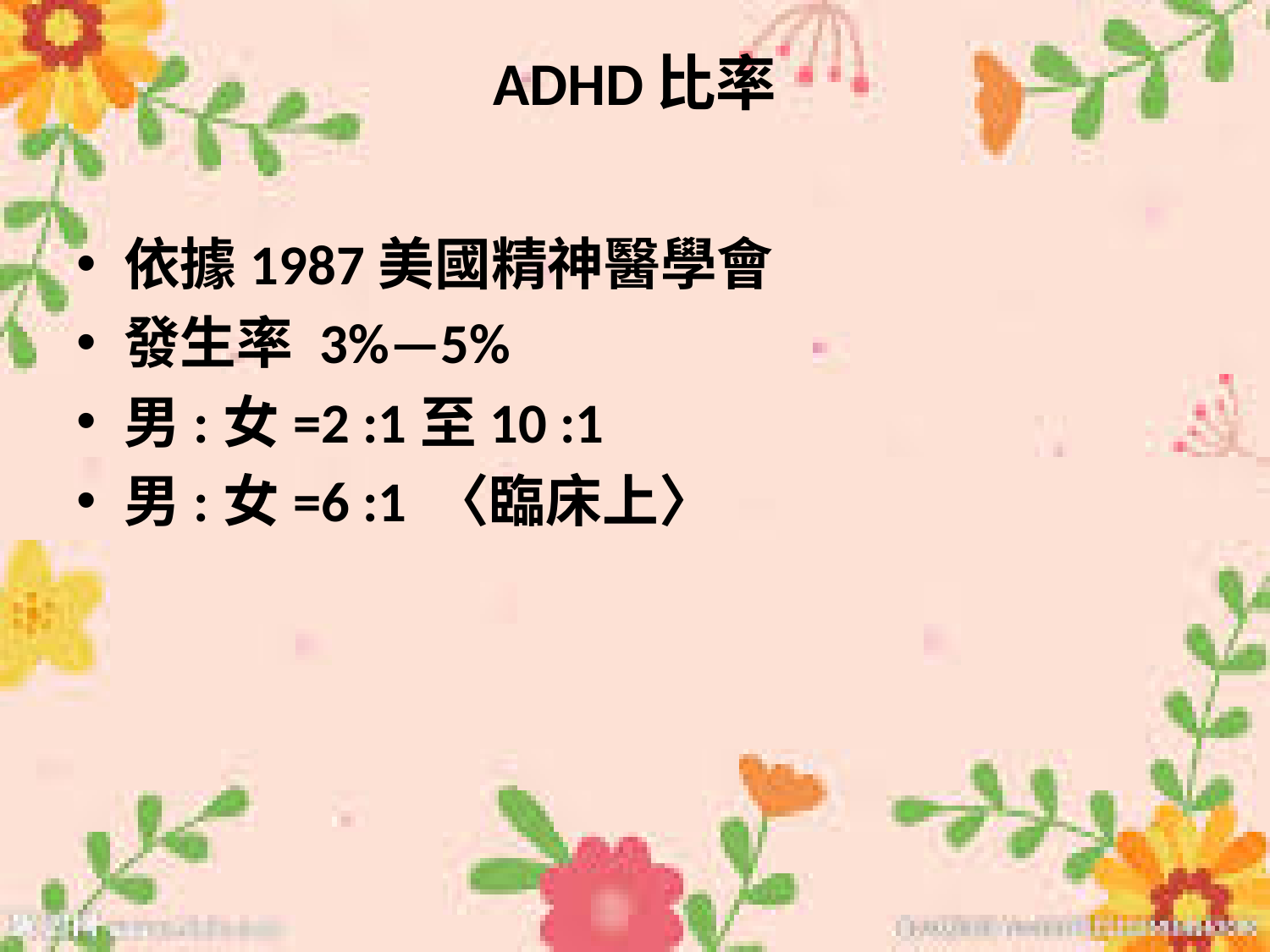

# ADHD比率
依據1987美國精神醫學會
發生率 3%—5%
男:女=2 :1至10 :1
男:女=6 :1 〈臨床上〉